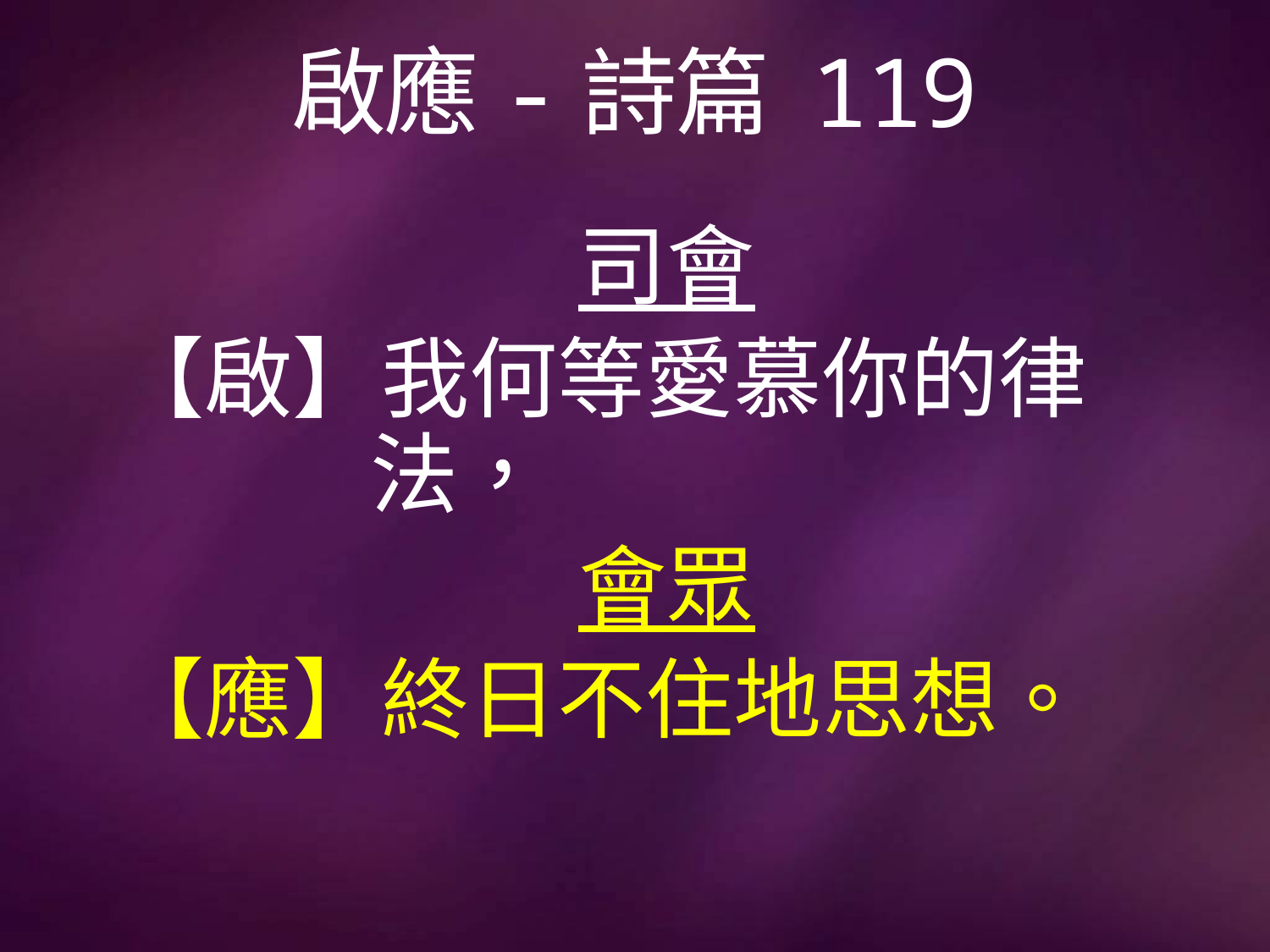

# 啟應-詩篇 119
司會
【啟】我何等愛慕你的律		 	法，
會眾
【應】終日不住地思想。